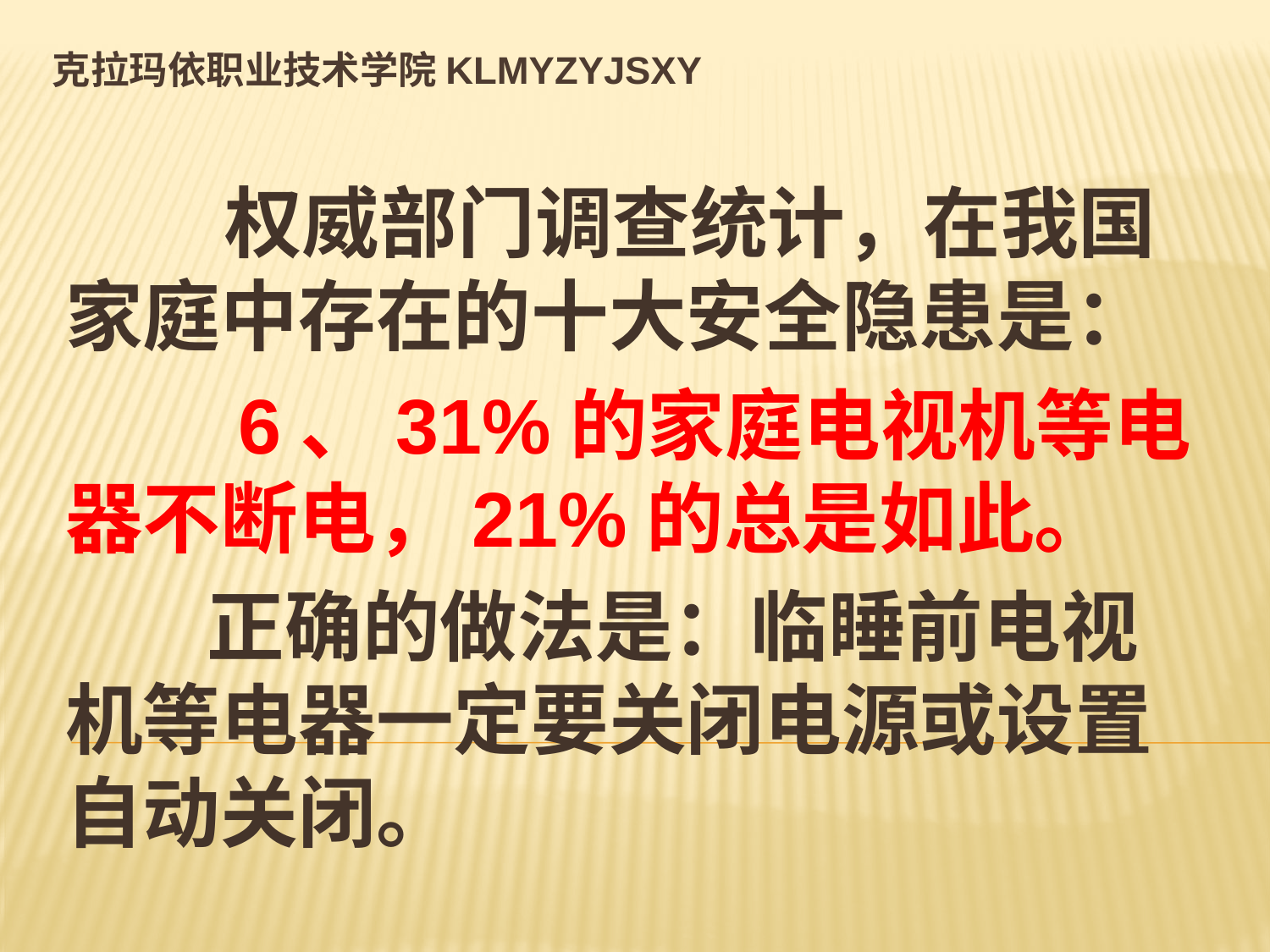

# 克拉玛依职业技术学院klmyzyjsxy
        权威部门调查统计，在我国家庭中存在的十大安全隐患是：
        6、31%的家庭电视机等电器不断电，21%的总是如此。
       正确的做法是：临睡前电视机等电器一定要关闭电源或设置自动关闭。